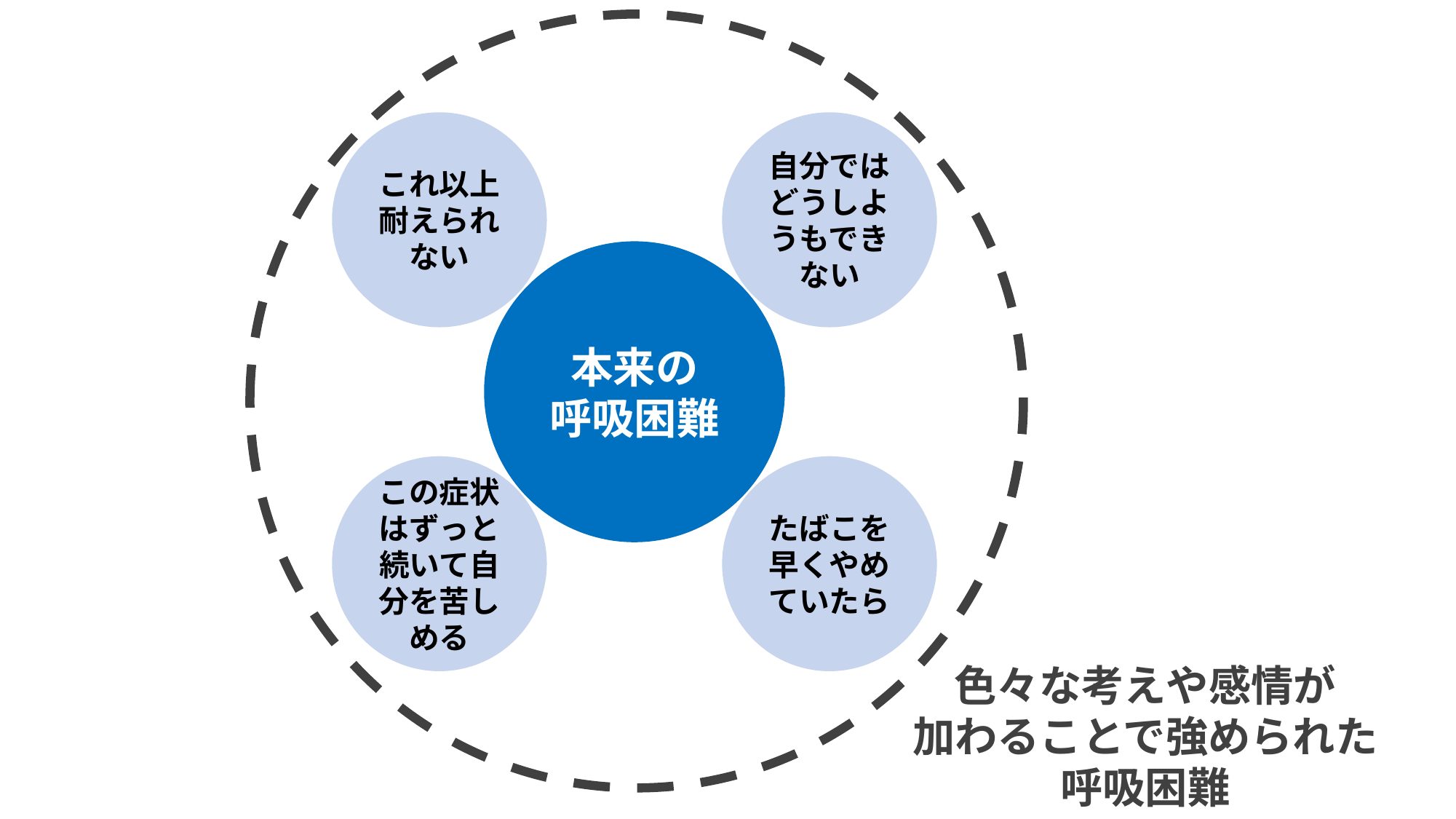

これ以上耐えられない
自分ではどうしようもできない
本来の
呼吸困難
この症状はずっと続いて自分を苦しめる
たばこを早くやめていたら
色々な考えや感情が
加わることで強められた
呼吸困難